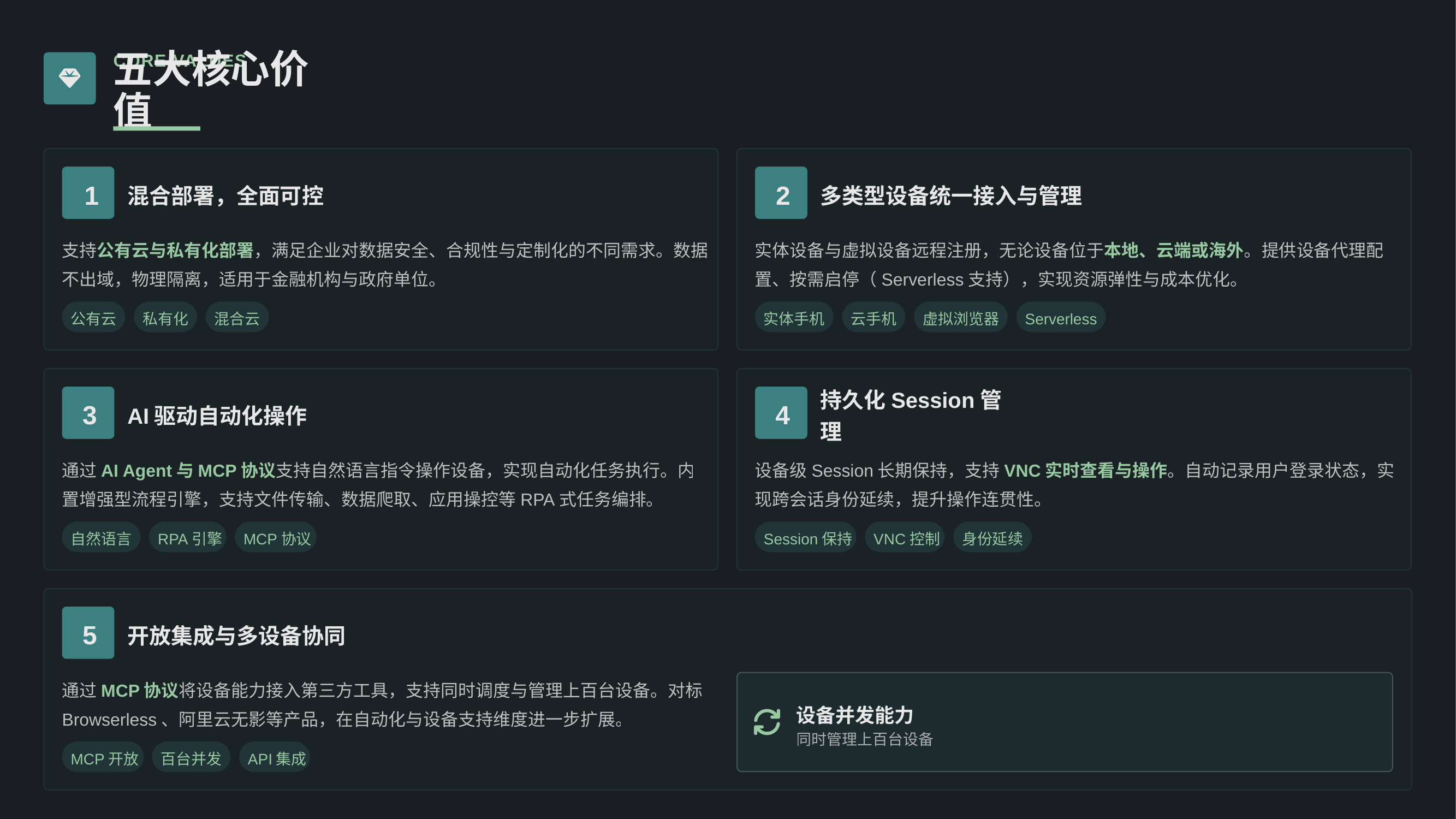

CORE VALUES

五大核心价值

1
2
混合部署，全面可控
多类型设备统一接入与管理
支持公有云与私有化部署，满足企业对数据安全、合规性与定制化的不同需求。数据不出域，物理隔离，适用于金融机构与政府单位。
实体设备与虚拟设备远程注册，无论设备位于本地、云端或海外。提供设备代理配置、按需启停（Serverless支持），实现资源弹性与成本优化。

公有云

私有化

混合云

实体手机

云手机

虚拟浏览器

Serverless

3
4
AI驱动自动化操作
持久化Session管理
通过AI Agent与MCP协议支持自然语言指令操作设备，实现自动化任务执行。内置增强型流程引擎，支持文件传输、数据爬取、应用操控等RPA式任务编排。
设备级Session长期保持，支持VNC实时查看与操作。自动记录用户登录状态，实现跨会话身份延续，提升操作连贯性。

自然语言

RPA引擎

MCP协议

Session保持

VNC控制

身份延续

5
开放集成与多设备协同
通过MCP协议将设备能力接入第三方工具，支持同时调度与管理上百台设备。对标Browserless、阿里云无影等产品，在自动化与设备支持维度进一步扩展。

设备并发能力

同时管理上百台设备

MCP开放

百台并发

API集成